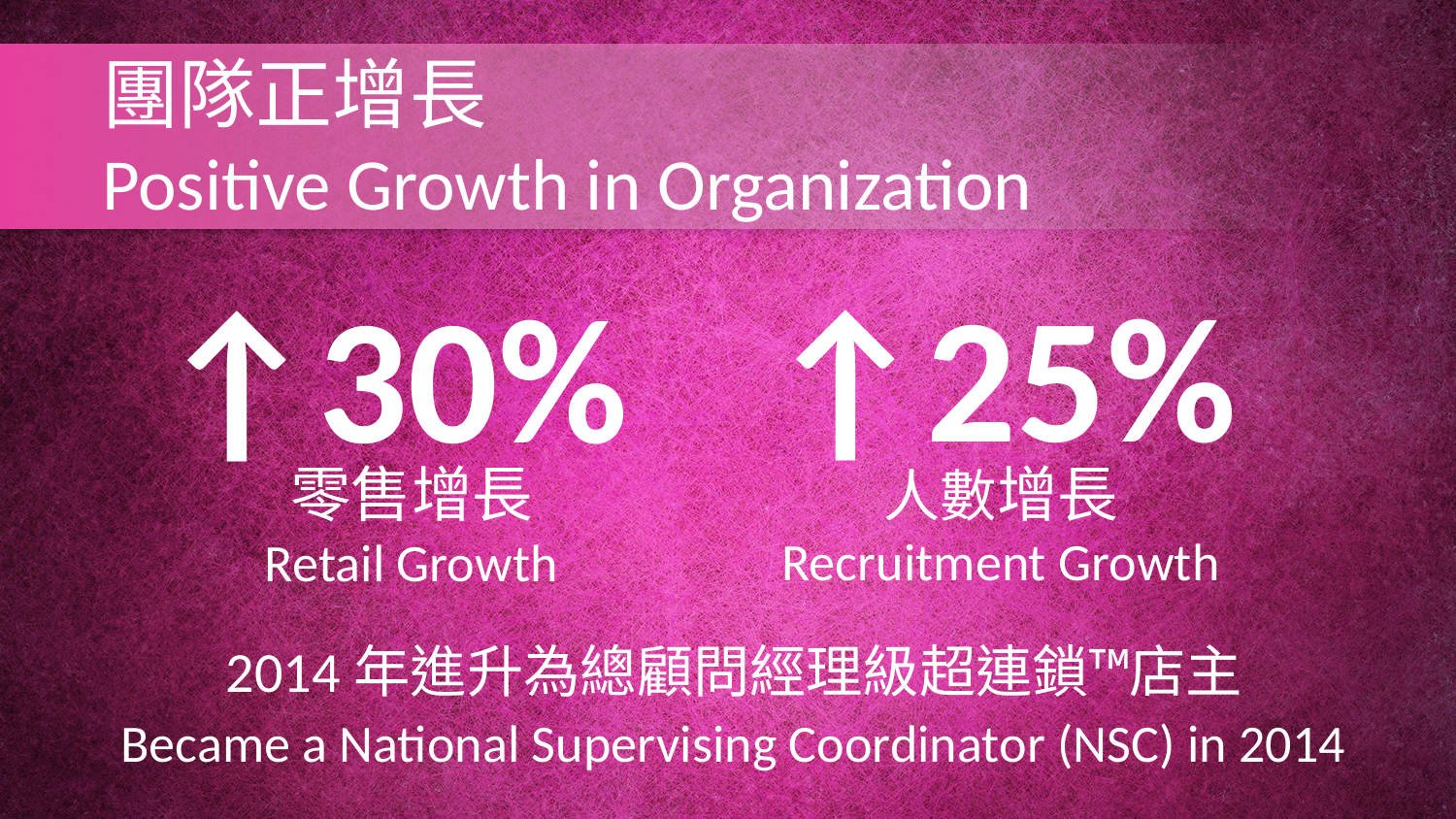

團隊正增長
Positive Growth in Organization
↑25%
人數增長
Recruitment Growth
↑30%
零售增長
Retail Growth

2014年進升為總顧問經理級超連鎖™店主
Became a National Supervising Coordinator (NSC) in 2014